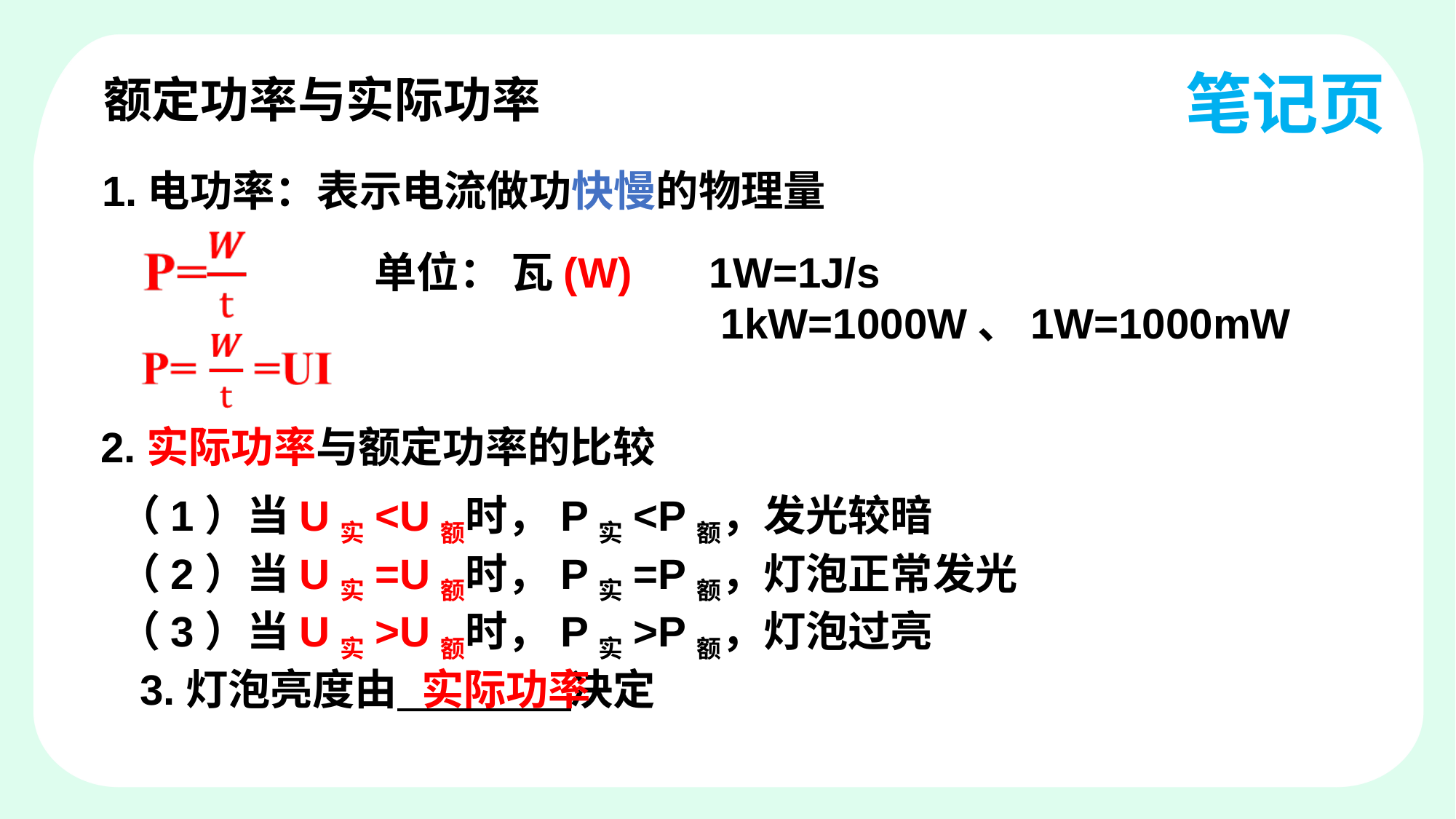

额定功率与实际功率
笔记页
1.电功率：表示电流做功快慢的物理量

  单位： 瓦(W)
1W=1J/s
 1kW=1000W、1W=1000mW

2.实际功率与额定功率的比较
（1）当U实<U额时，P实<P额，发光较暗
（2）当U实=U额时，P实=P额，灯泡正常发光
（3）当U实>U额时，P实>P额，灯泡过亮
3.灯泡亮度由                  决定
实际功率